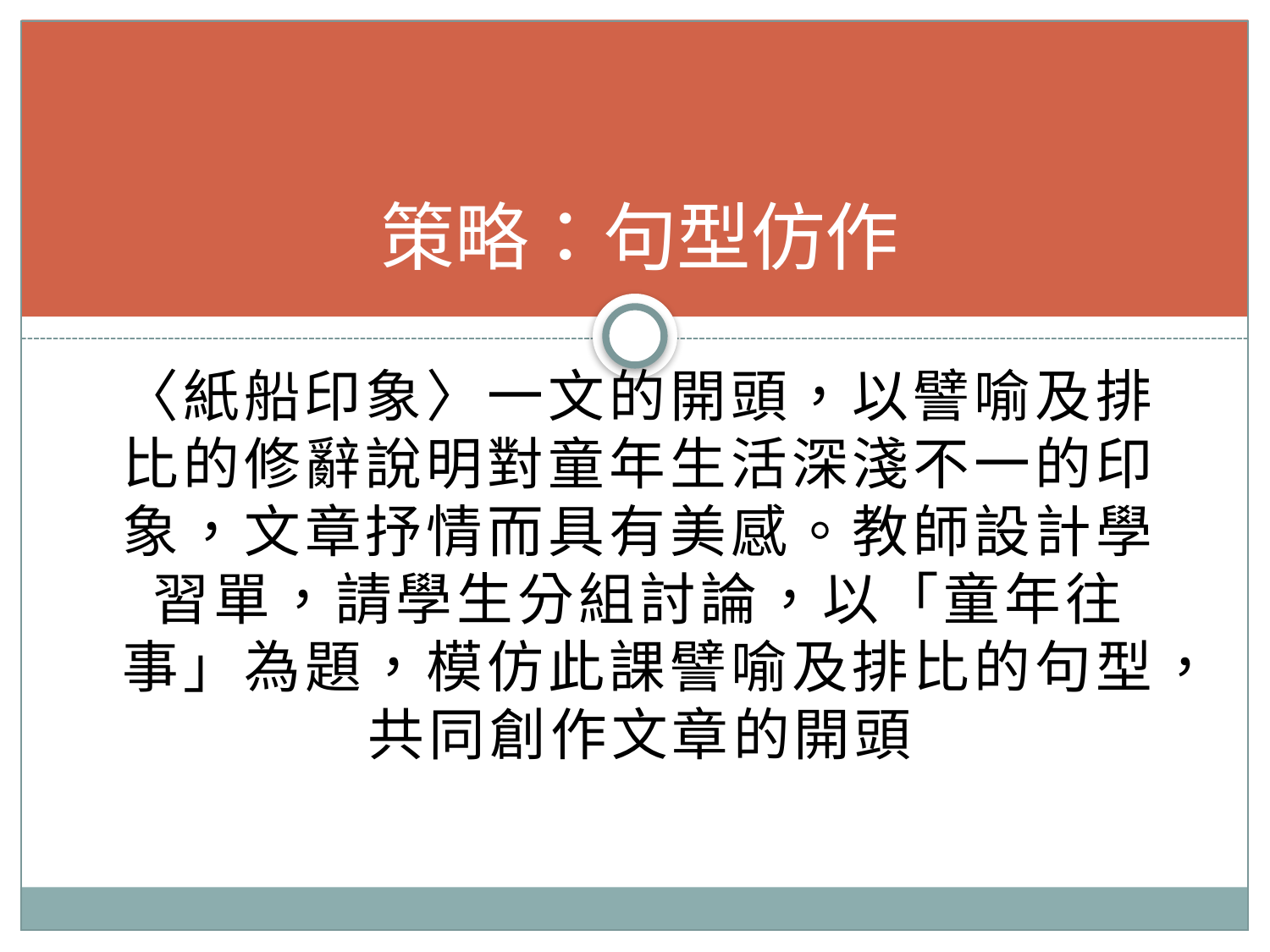

# 策略：句型仿作
〈紙船印象〉一文的開頭，以譬喻及排比的修辭說明對童年生活深淺不一的印象，文章抒情而具有美感。教師設計學習單，請學生分組討論，以「童年往事」為題，模仿此課譬喻及排比的句型，共同創作文章的開頭